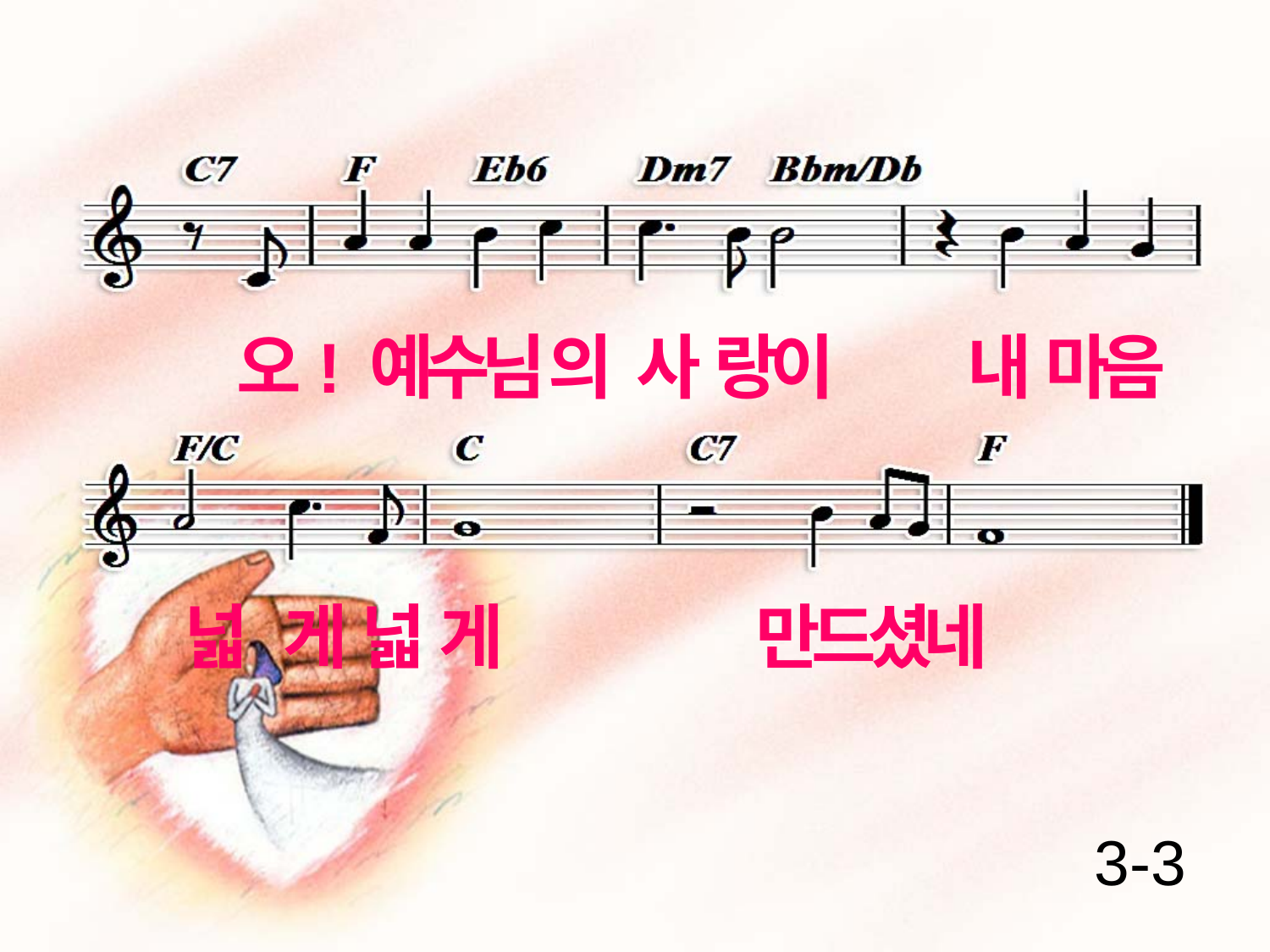

오! 예수님 의   사  랑이             내  마음
넓    게  넓  게                        만드셨네
3-3